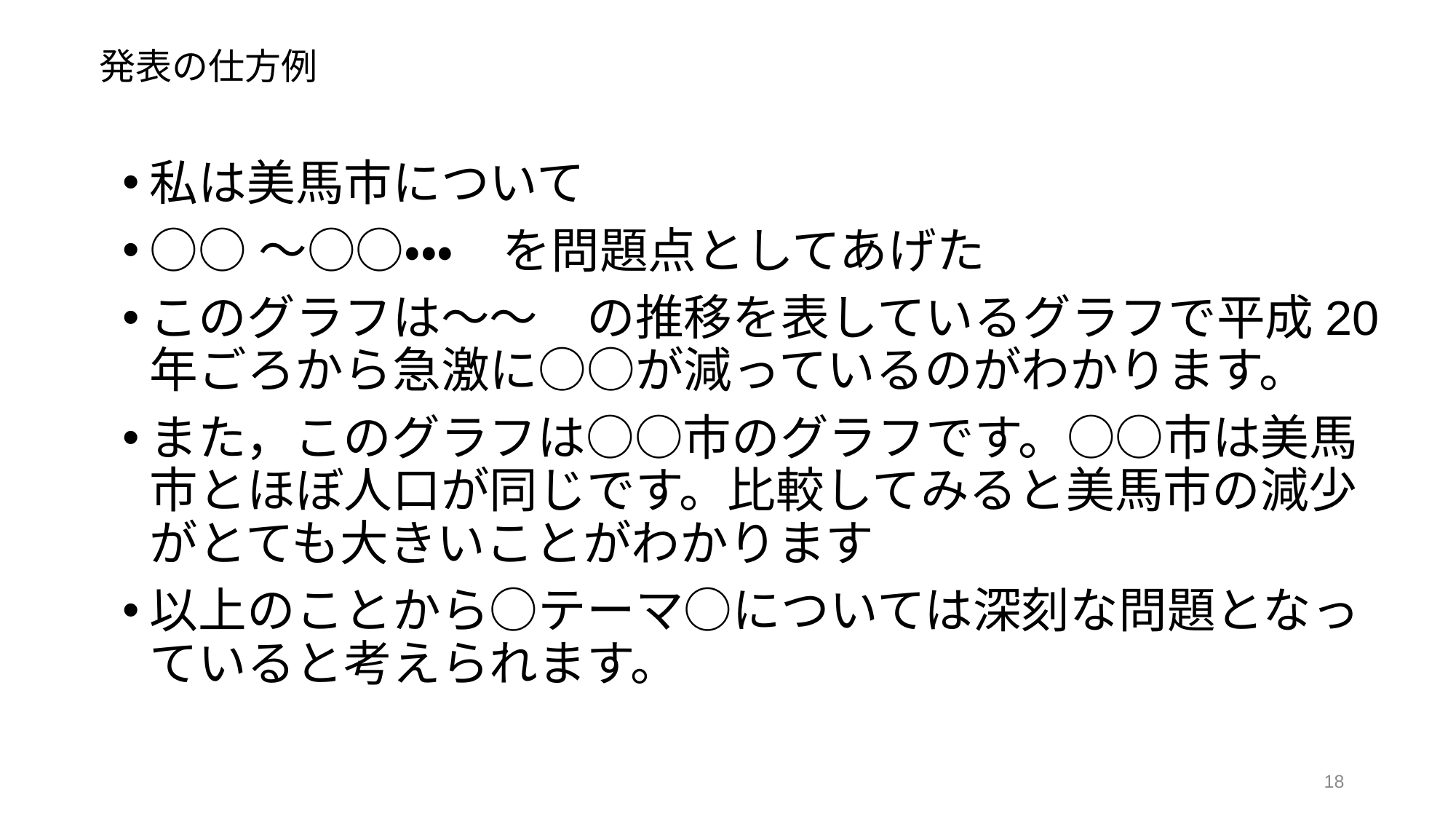

発表の仕方例
私は美馬市について
○○～○○・・・　を問題点としてあげた
このグラフは～～　の推移を表しているグラフで平成20年ごろから急激に○○が減っているのがわかります。
また，このグラフは○○市のグラフです。○○市は美馬市とほぼ人口が同じです。比較してみると美馬市の減少がとても大きいことがわかります
以上のことから○テーマ○については深刻な問題となっていると考えられます。

18